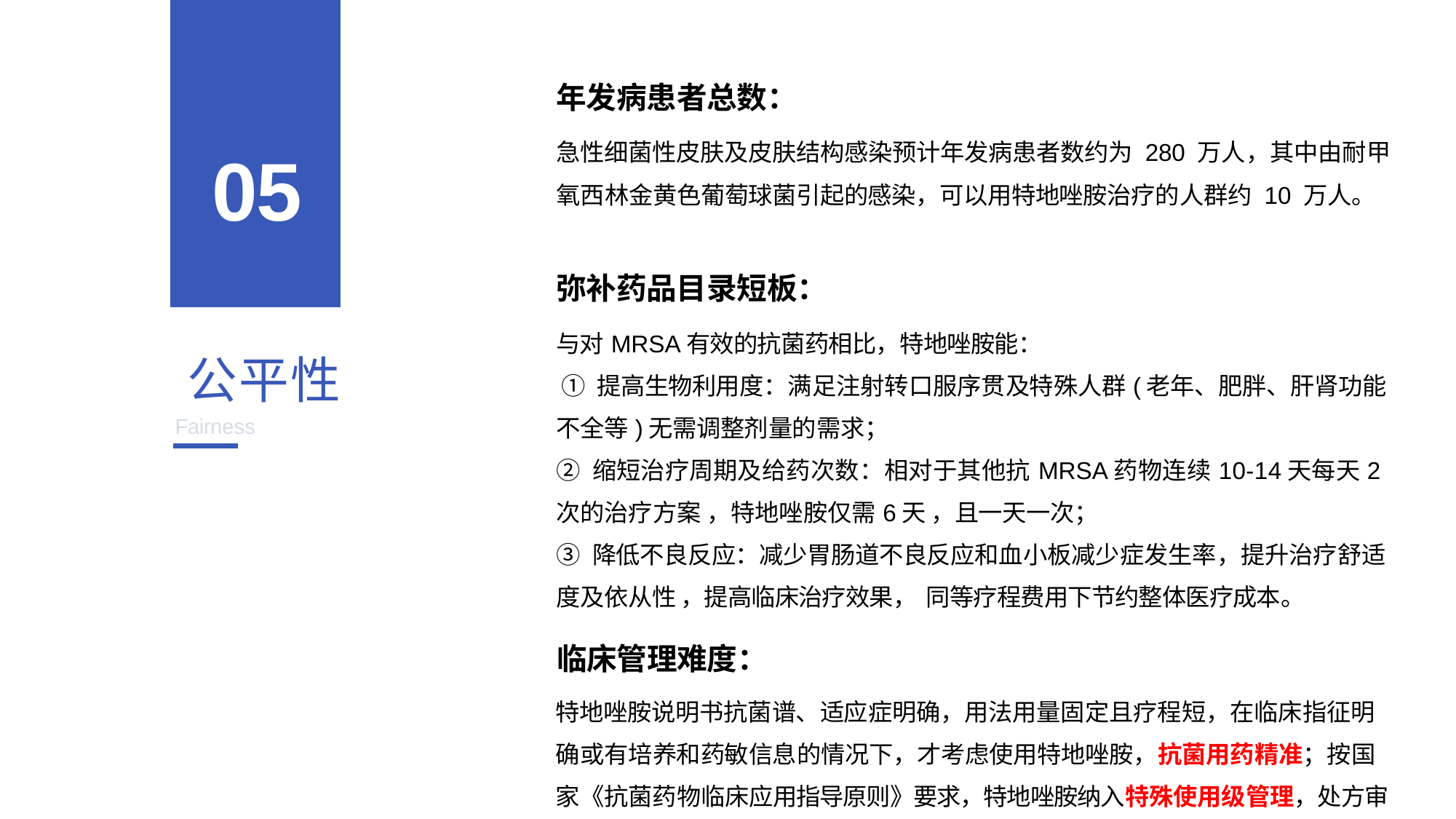

|  | 05 | 年发病患者总数： 急性细菌性皮肤及皮肤结构感染预计年发病患者数约为 280 万人，其中由耐甲氧西林金黄色葡萄球菌引起的感染，可以用特地唑胺治疗的人群约 10 万人。 弥补药品目录短板： |
| --- | --- | --- |
| 公平性 Fairness |  | 与对MRSA有效的抗菌药相比，特地唑胺能： ① 提高生物利用度：满足注射转口服序贯及特殊人群(老年、肥胖、肝肾功能不全等)无需调整剂量的需求； ② 缩短治疗周期及给药次数：相对于其他抗MRSA药物连续10-14天每天2次的治疗方案 ，特地唑胺仅需6天 ，且一天一次； ③ 降低不良反应：减少胃肠道不良反应和血小板减少症发生率，提升治疗舒适度及依从性 ，提高临床治疗效果， 同等疗程费用下节约整体医疗成本。 临床管理难度： 特地唑胺说明书抗菌谱、适应症明确，用法用量固定且疗程短，在临床指征明确或有培养和药敏信息的情况下，才考虑使用特地唑胺，抗菌用药精准；按国家《抗菌药物临床应用指导原则》要求，特地唑胺纳入特殊使用级管理，处方审核严格，临床滥用风险小。 |